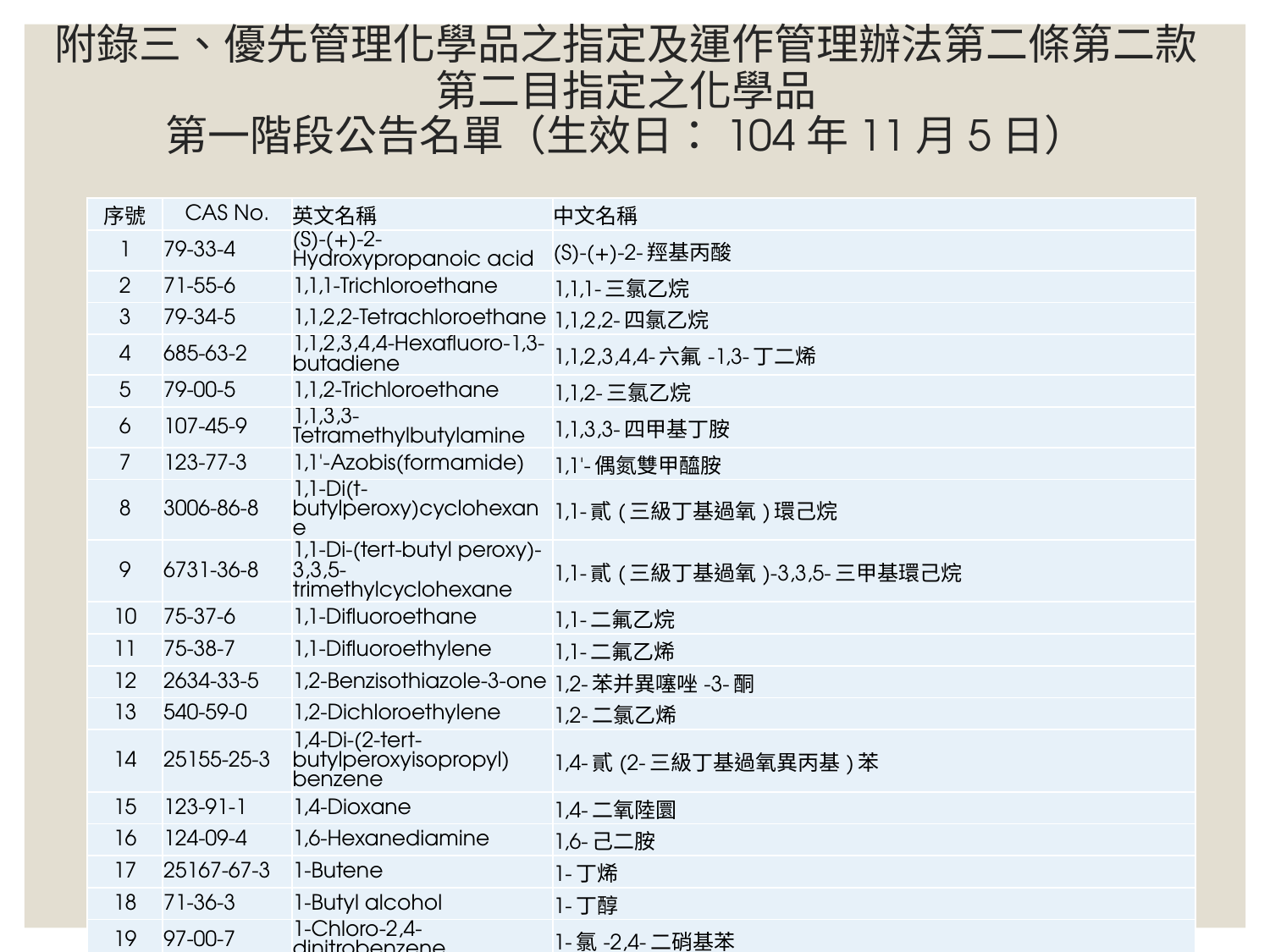

# 附錄三、優先管理化學品之指定及運作管理辦法第二條第二款第二目指定之化學品 第一階段公告名單（生效日：104年11月5日）
| 序號 | CAS No. | 英文名稱 | 中文名稱 |
| --- | --- | --- | --- |
| 1 | 79-33-4 | (S)-(+)-2-Hydroxypropanoic acid | (S)-(+)-2-羥基丙酸 |
| 2 | 71-55-6 | 1,1,1-Trichloroethane | 1,1,1-三氯乙烷 |
| 3 | 79-34-5 | 1,1,2,2-Tetrachloroethane | 1,1,2,2-四氯乙烷 |
| 4 | 685-63-2 | 1,1,2,3,4,4-Hexafluoro-1,3-butadiene | 1,1,2,3,4,4-六氟-1,3-丁二烯 |
| 5 | 79-00-5 | 1,1,2-Trichloroethane | 1,1,2-三氯乙烷 |
| 6 | 107-45-9 | 1,1,3,3-Tetramethylbutylamine | 1,1,3,3-四甲基丁胺 |
| 7 | 123-77-3 | 1,1'-Azobis(formamide) | 1,1'-偶氮雙甲醯胺 |
| 8 | 3006-86-8 | 1,1-Di(t-butylperoxy)cyclohexane | 1,1-貳(三級丁基過氧)環己烷 |
| 9 | 6731-36-8 | 1,1-Di-(tert-butyl peroxy)-3,3,5-trimethylcyclohexane | 1,1-貳(三級丁基過氧)-3,3,5-三甲基環己烷 |
| 10 | 75-37-6 | 1,1-Difluoroethane | 1,1-二氟乙烷 |
| 11 | 75-38-7 | 1,1-Difluoroethylene | 1,1-二氟乙烯 |
| 12 | 2634-33-5 | 1,2-Benzisothiazole-3-one | 1,2-苯并異噻唑-3-酮 |
| 13 | 540-59-0 | 1,2-Dichloroethylene | 1,2-二氯乙烯 |
| 14 | 25155-25-3 | 1,4-Di-(2-tert-butylperoxyisopropyl) benzene | 1,4-貳(2-三級丁基過氧異丙基)苯 |
| 15 | 123-91-1 | 1,4-Dioxane | 1,4-二氧陸圜 |
| 16 | 124-09-4 | 1,6-Hexanediamine | 1,6-己二胺 |
| 17 | 25167-67-3 | 1-Butene | 1-丁烯 |
| 18 | 71-36-3 | 1-Butyl alcohol | 1-丁醇 |
| 19 | 97-00-7 | 1-Chloro-2,4-dinitrobenzene | 1-氯-2,4-二硝基苯 |
| 20 | 112-55-0 | 1-Dodecanethiol | 十二硫醇 |